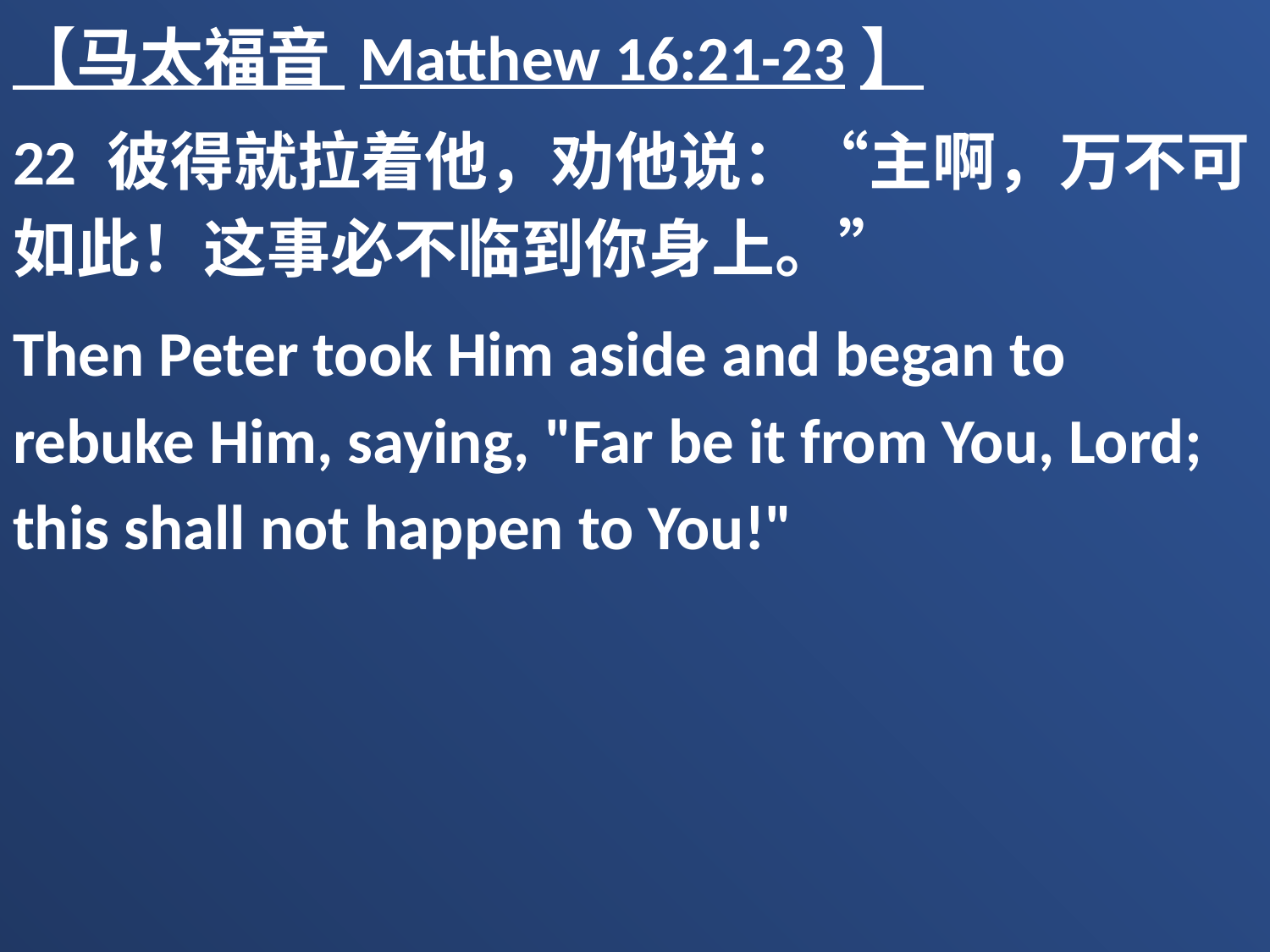

【马太福音 Matthew 16:21-23】
22 彼得就拉着他，劝他说：“主啊，万不可如此！这事必不临到你身上。”
Then Peter took Him aside and began to rebuke Him, saying, "Far be it from You, Lord; this shall not happen to You!"